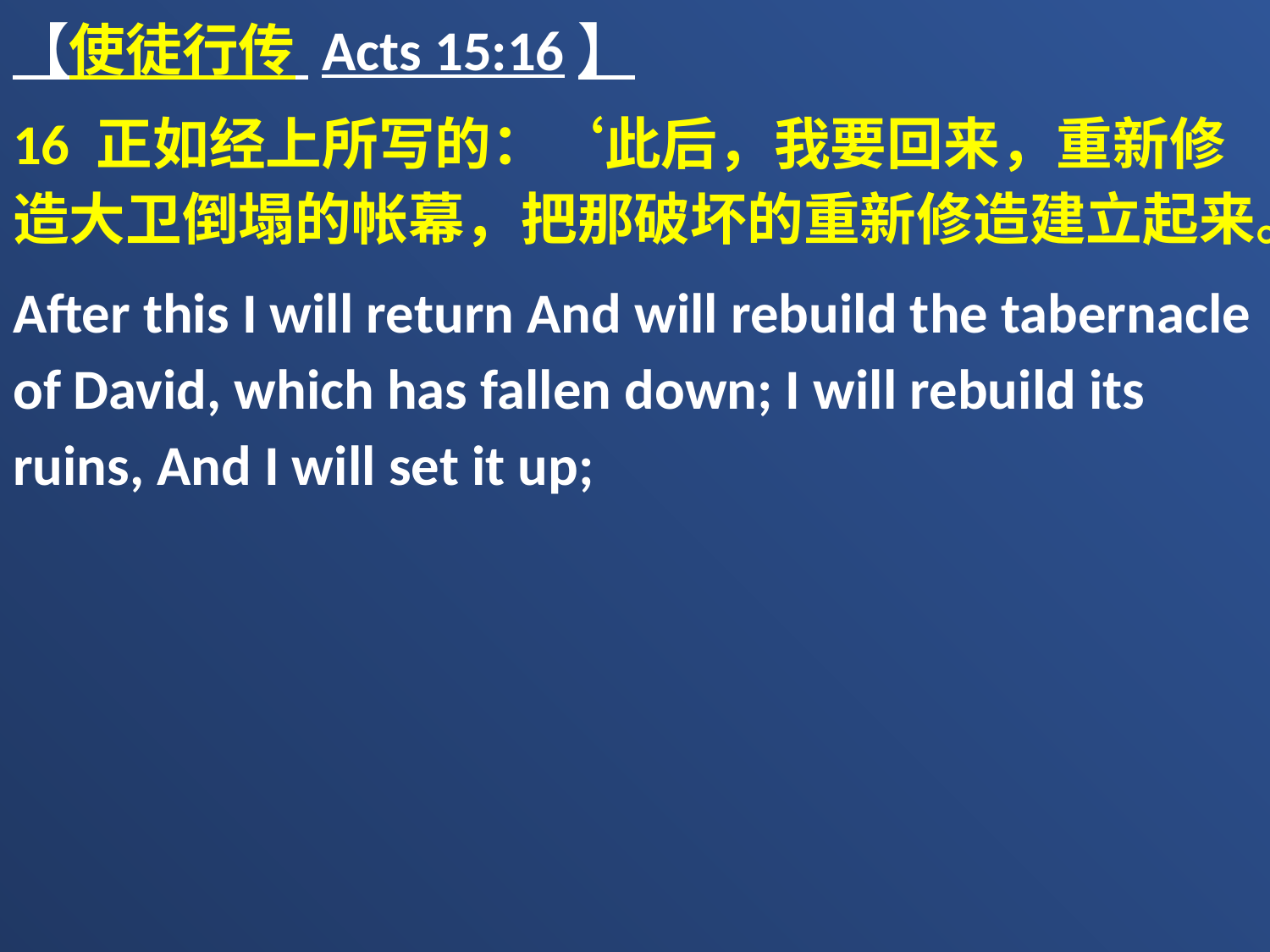

【使徒行传 Acts 15:16】
16 正如经上所写的：‘此后，我要回来，重新修造大卫倒塌的帐幕，把那破坏的重新修造建立起来。
After this I will return And will rebuild the tabernacle of David, which has fallen down; I will rebuild its ruins, And I will set it up;